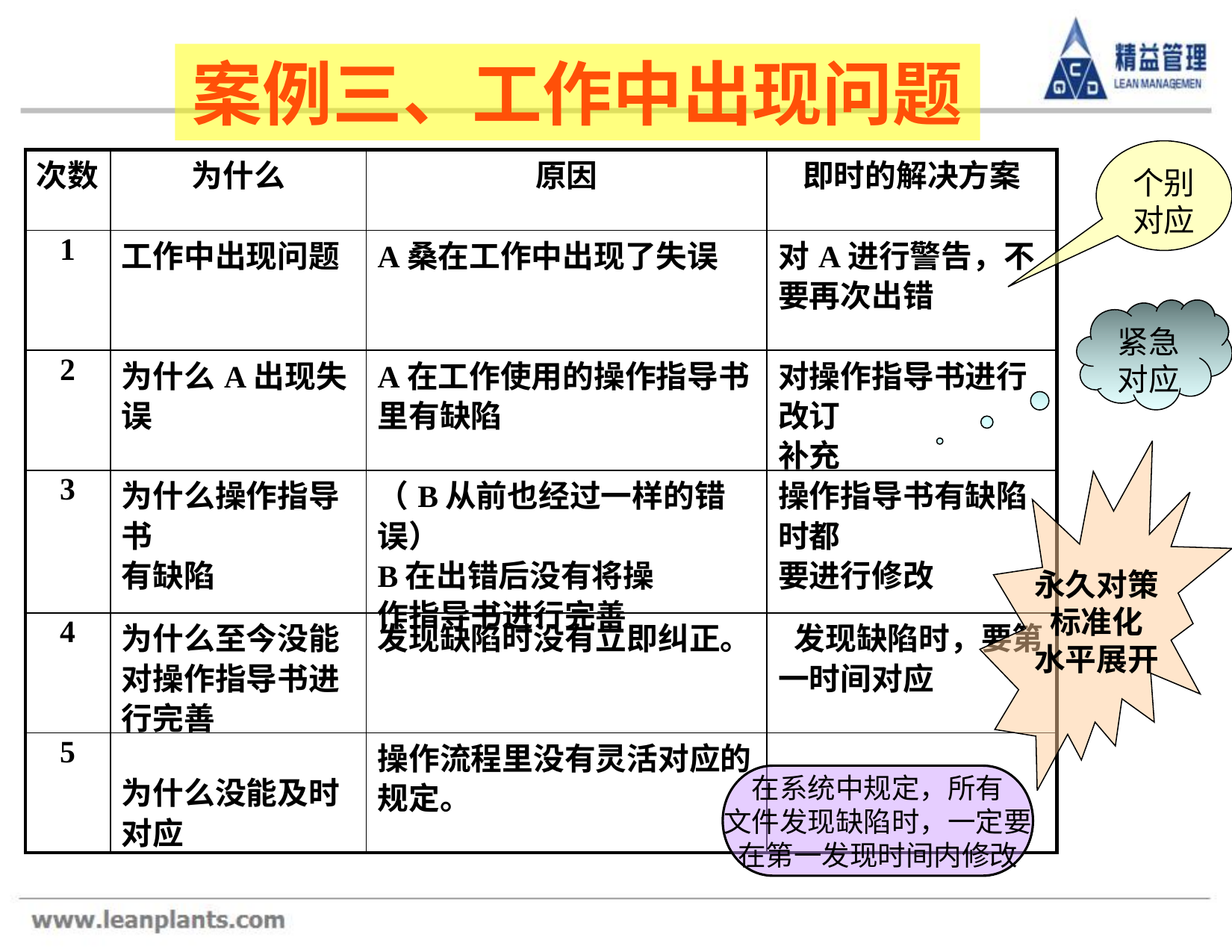

案例三、工作中出现问题
个别对应
| 次数 | 为什么 | 原因 | 即时的解决方案 |
| --- | --- | --- | --- |
| 1 | 工作中出现问题 | A桑在工作中出现了失误 | 对A进行警告，不要再次出错 |
| 2 | 为什么A出现失误 | A在工作使用的操作指导书里有缺陷 | 对操作指导书进行改订 补充 |
| 3 | 为什么操作指导书 有缺陷 | （B从前也经过一样的错误） B在出错后没有将操 作指导书进行完善 | 操作指导书有缺陷时都 要进行修改 |
| 4 | 为什么至今没能对操作指导书进行完善 | 发现缺陷时没有立即纠正。 | 发现缺陷时，要第一时间对应 |
| 5 | 为什么没能及时对应 | 操作流程里没有灵活对应的规定。 |  |
紧急对应
永久对策
标准化
水平展开
在系统中规定，所有
文件发现缺陷时，一定要
在第一发现时间内修改